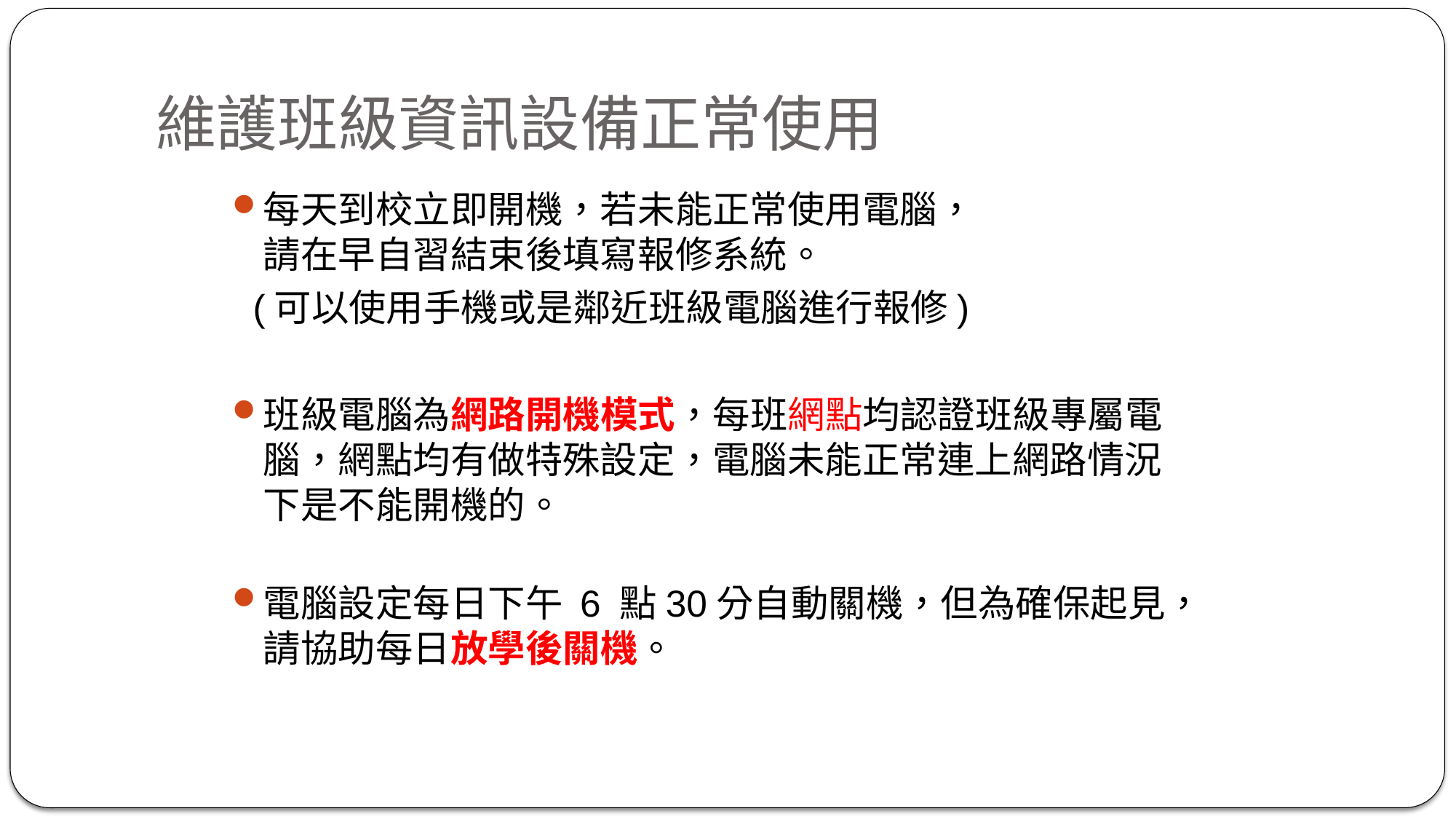

# 維護班級資訊設備正常使用
每天到校立即開機，若未能正常使用電腦，
請在早自習結束後填寫報修系統。
  (可以使用手機或是鄰近班級電腦進行報修)

班級電腦為網路開機模式，每班網點均認證班級專屬電腦，網點均有做特殊設定，電腦未能正常連上網路情況下是不能開機的。
電腦設定每日下午 6 點30分自動關機，但為確保起見，請協助每日放學後關機。